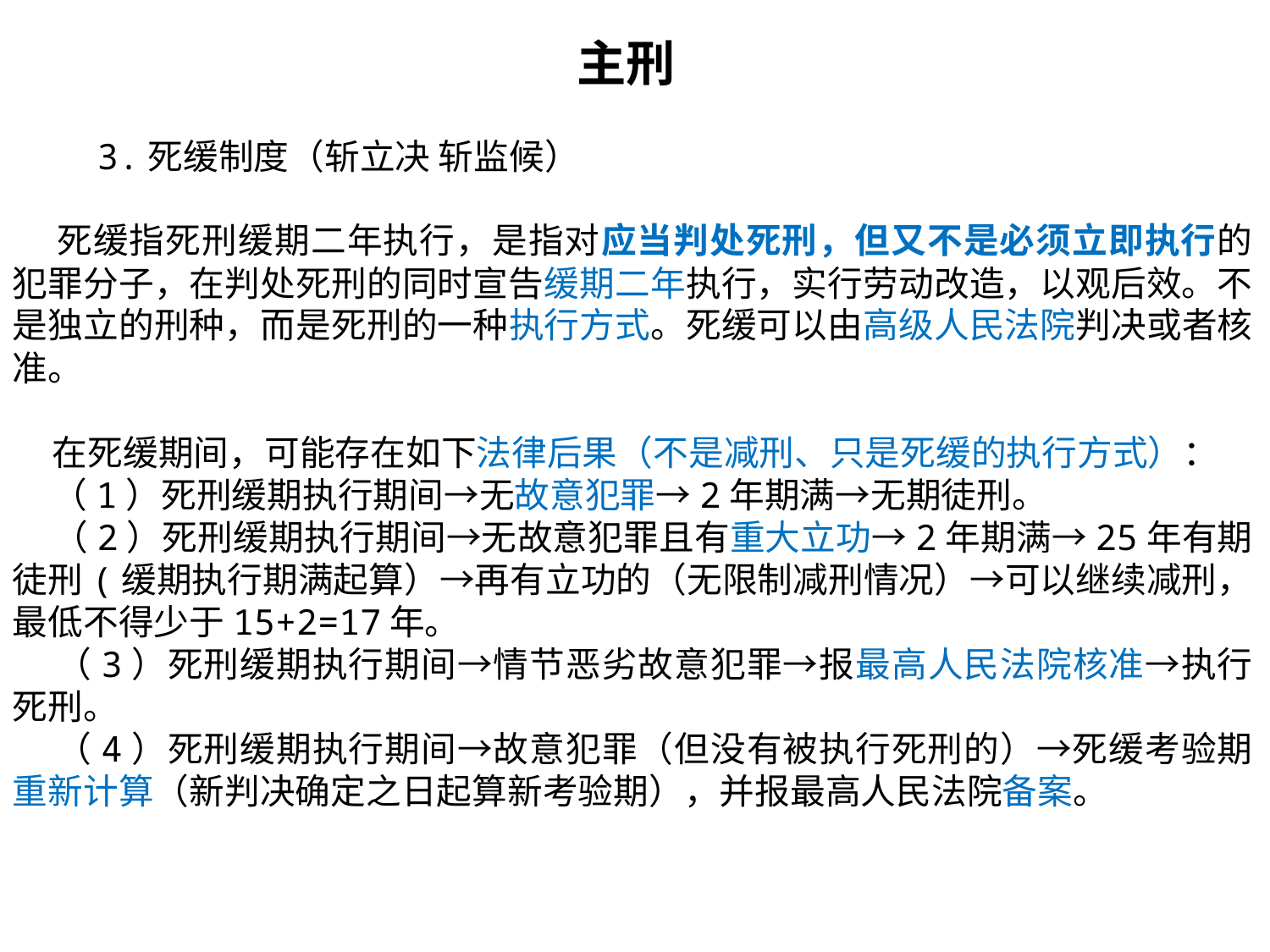

主刑

    3.死缓制度（斩立决 斩监候）

    死缓指死刑缓期二年执行，是指对应当判处死刑，但又不是必须立即执行的犯罪分子，在判处死刑的同时宣告缓期二年执行，实行劳动改造，以观后效。不是独立的刑种，而是死刑的一种执行方式。死缓可以由高级人民法院判决或者核准。

    在死缓期间，可能存在如下法律后果（不是减刑、只是死缓的执行方式）：
    （1）死刑缓期执行期间→无故意犯罪→2年期满→无期徒刑。
    （2）死刑缓期执行期间→无故意犯罪且有重大立功→2年期满→25年有期徒刑(缓期执行期满起算）→再有立功的（无限制减刑情况）→可以继续减刑，最低不得少于15+2=17年。
    （3）死刑缓期执行期间→情节恶劣故意犯罪→报最高人民法院核准→执行死刑。
    （4）死刑缓期执行期间→故意犯罪（但没有被执行死刑的）→死缓考验期重新计算（新判决确定之日起算新考验期），并报最高人民法院备案。